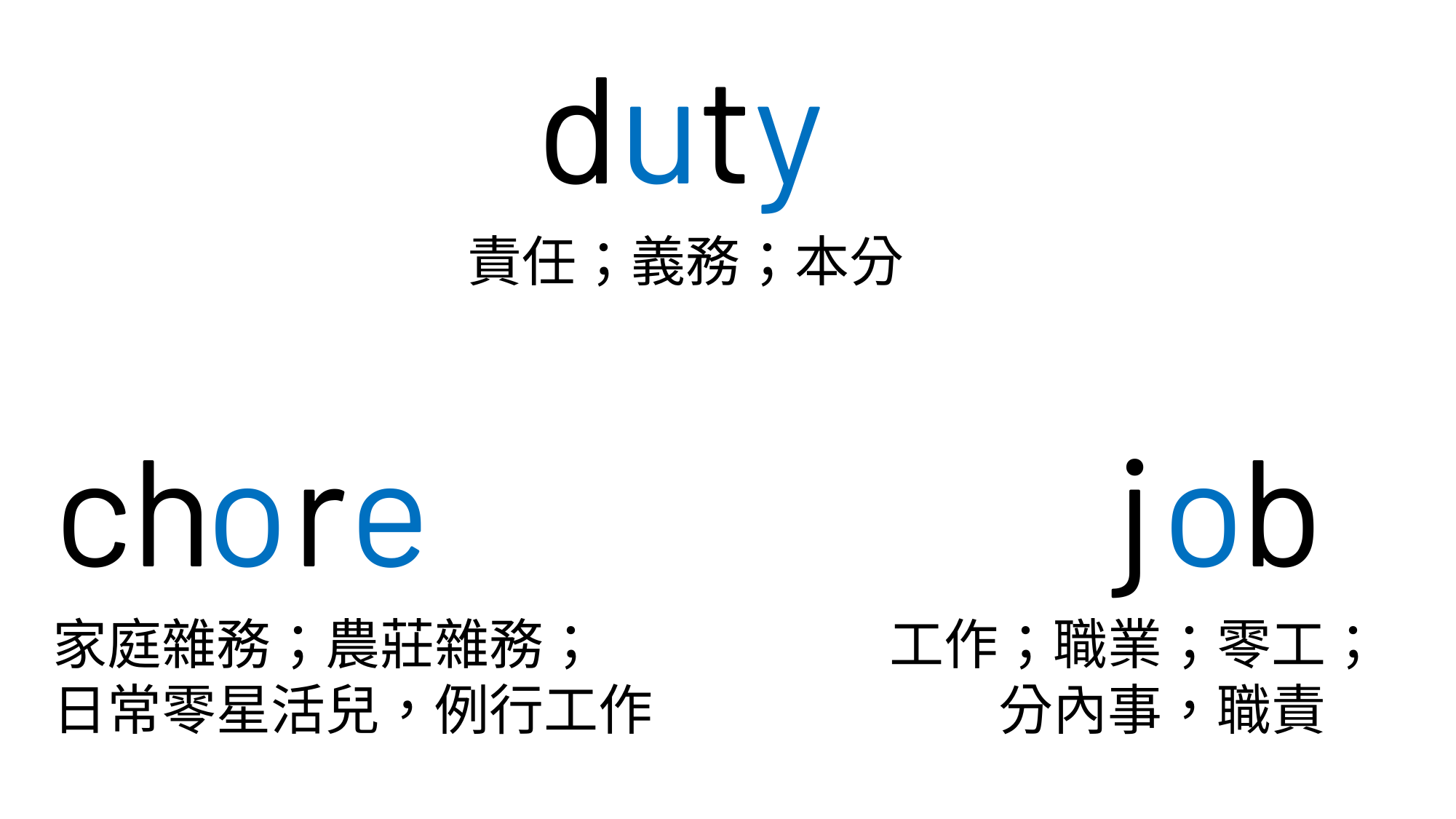

du
ty
責任；義務；本分
c
h
o  e
r
j
o
b
家庭雜務；農莊雜務；
日常零星活兒，例行工作
工作；職業；零工； 分內事，職責